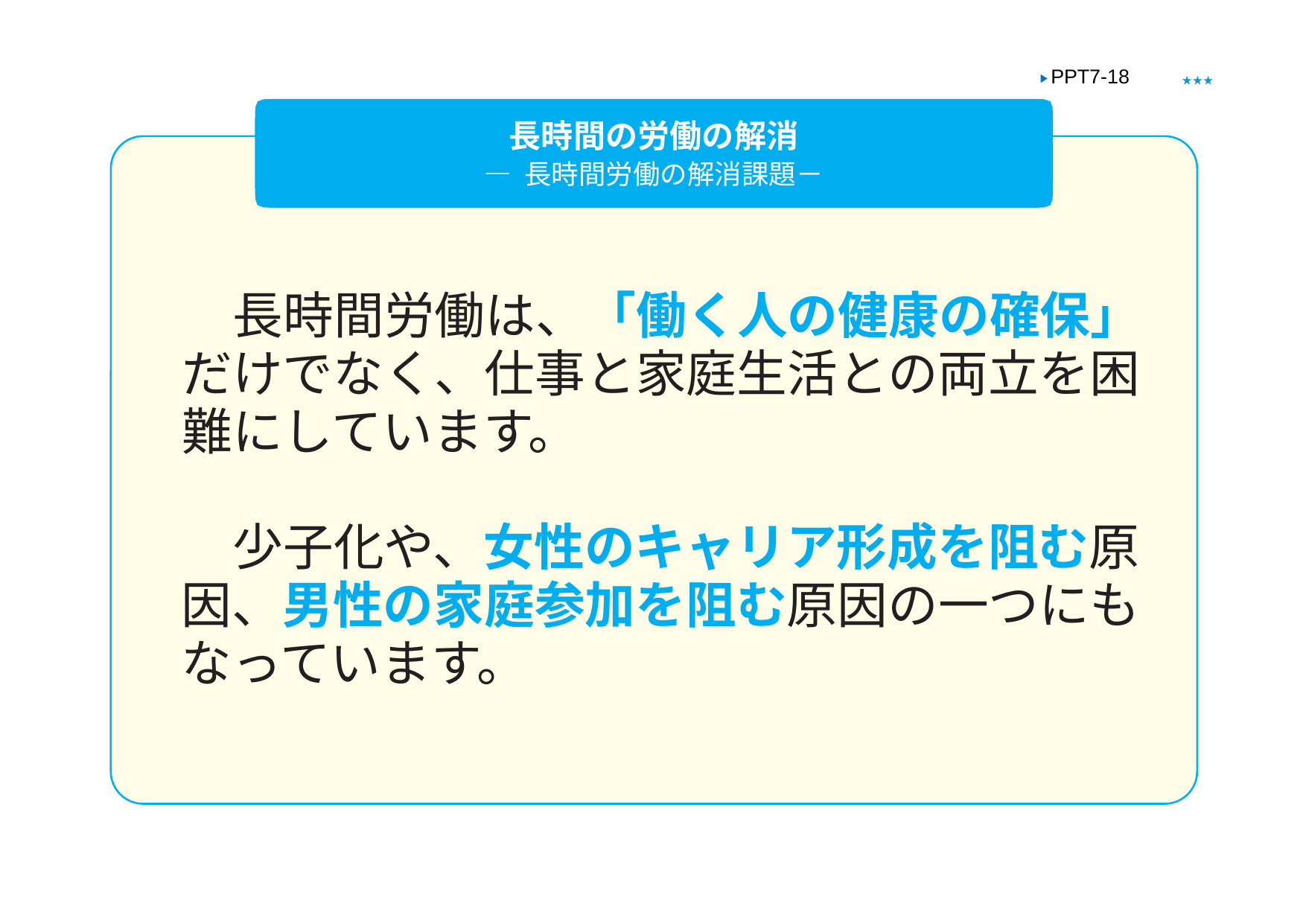

▶ PPT7-18
★★★

長時間の労働の解消
— 長時間労働の解消課題－

　長時間労働は、「働く人の健康の確保」だけでなく、仕事と家庭生活との両立を困難にしています。
　少子化や、女性のキャリア形成を阻む原因、男性の家庭参加を阻む原因の一つにもなっています。